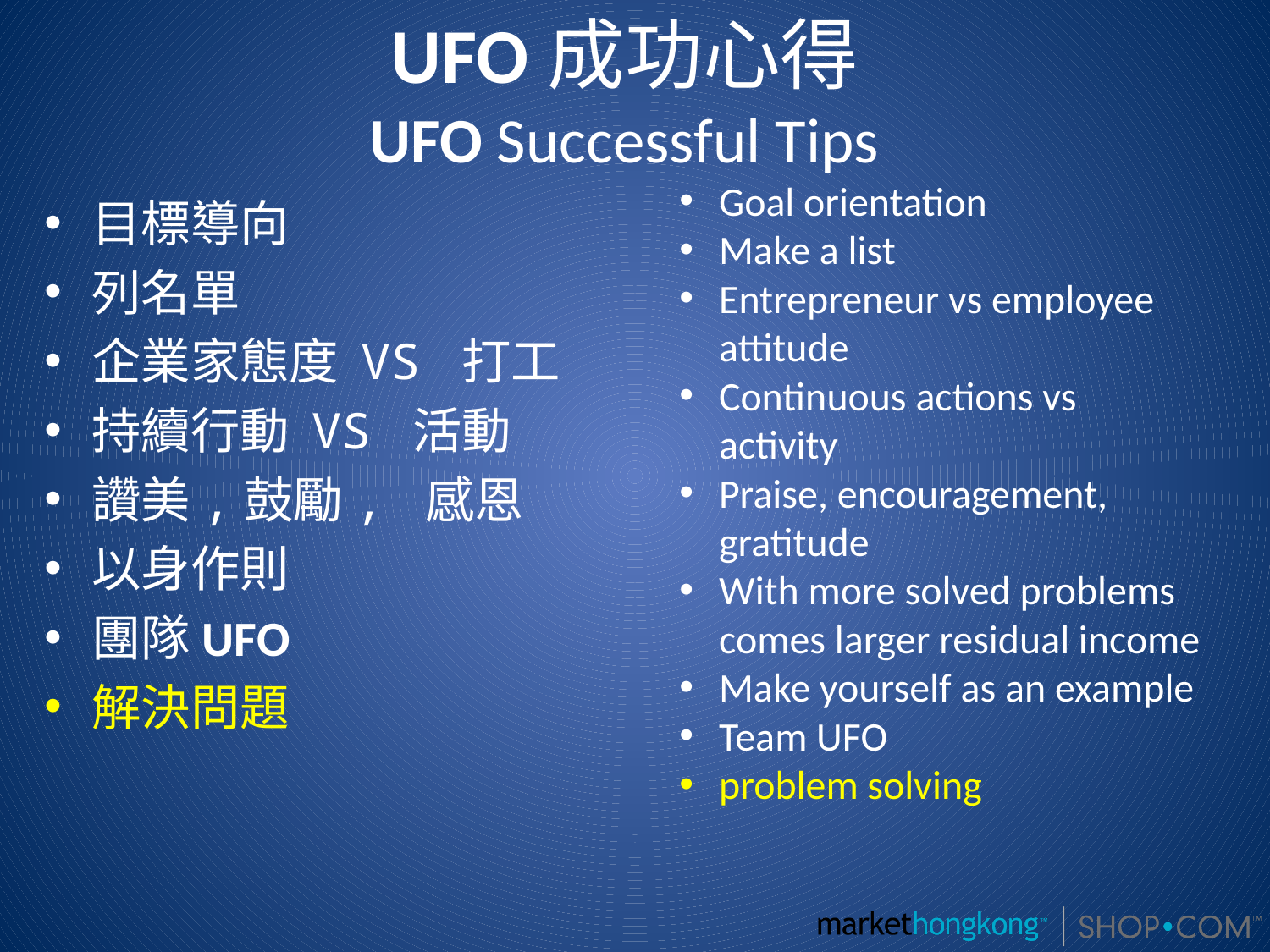

# UFO成功心得 UFO Successful Tips
Goal orientation
Make a list
Entrepreneur vs employee attitude
Continuous actions vs activity
Praise, encouragement, gratitude
With more solved problems comes larger residual income
Make yourself as an example
Team UFO
problem solving

目標導向
列名單
企業家態度 VS 打工
持續行動 VS 活動
讚美,鼓勵, 感恩
以身作則
團隊UFO
解決問題